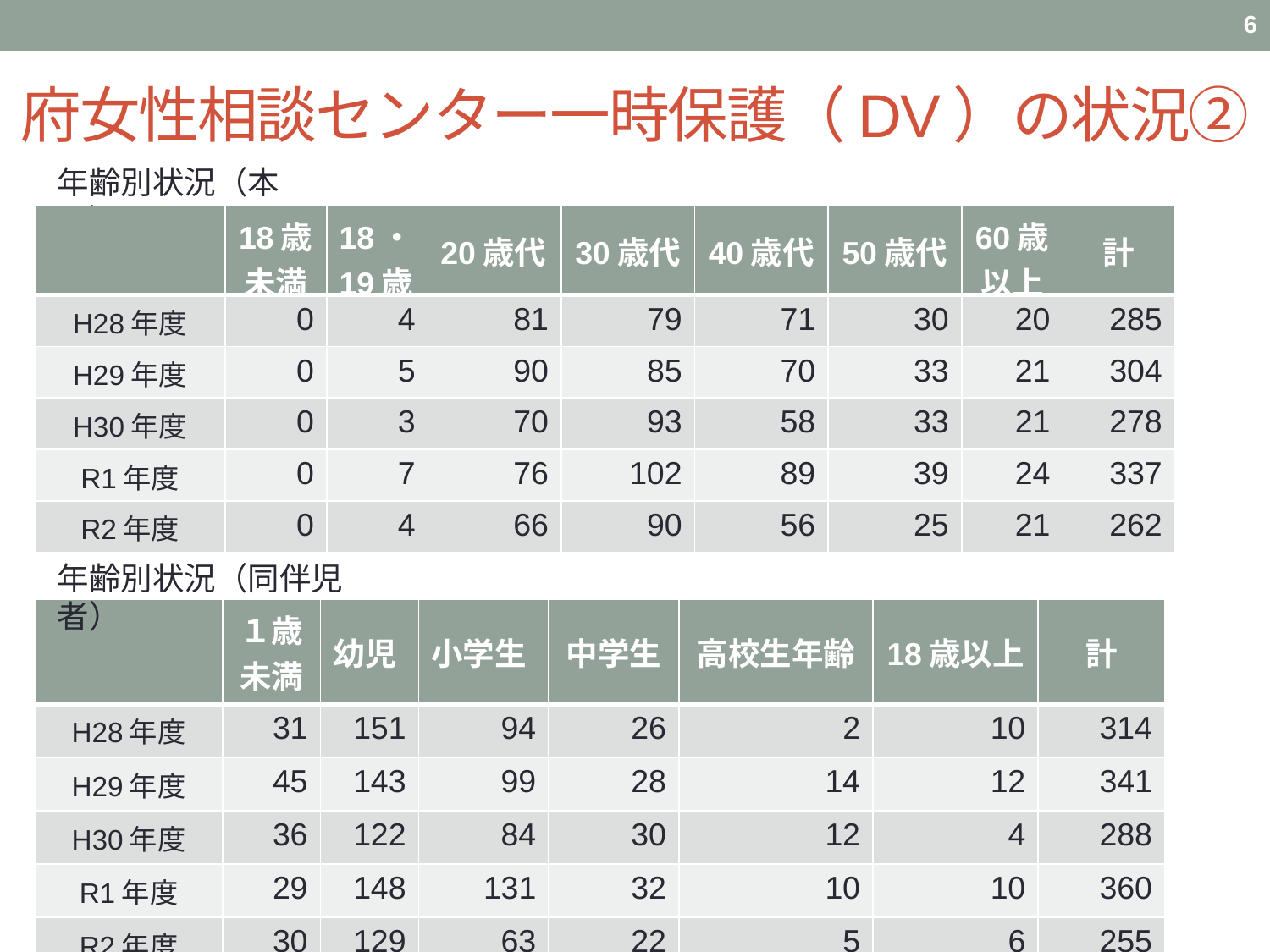

6
# 府女性相談センター一時保護（DV）の状況②
年齢別状況（本人）
|  | 18歳 未満 | 18・ 19歳 | 20歳代 | 30歳代 | 40歳代 | 50歳代 | 60歳 以上 | 計 |
| --- | --- | --- | --- | --- | --- | --- | --- | --- |
| H28年度 | 0 | 4 | 81 | 79 | 71 | 30 | 20 | 285 |
| H29年度 | 0 | 5 | 90 | 85 | 70 | 33 | 21 | 304 |
| H30年度 | 0 | 3 | 70 | 93 | 58 | 33 | 21 | 278 |
| R1年度 | 0 | 7 | 76 | 102 | 89 | 39 | 24 | 337 |
| R2年度 | 0 | 4 | 66 | 90 | 56 | 25 | 21 | 262 |
年齢別状況（同伴児者）
|  | １歳未満 | 幼児 | 小学生 | 中学生 | 高校生年齢 | 18歳以上 | 計 |
| --- | --- | --- | --- | --- | --- | --- | --- |
| H28年度 | 31 | 151 | 94 | 26 | 2 | 10 | 314 |
| H29年度 | 45 | 143 | 99 | 28 | 14 | 12 | 341 |
| H30年度 | 36 | 122 | 84 | 30 | 12 | 4 | 288 |
| R1年度 | 29 | 148 | 131 | 32 | 10 | 10 | 360 |
| R2年度 | 30 | 129 | 63 | 22 | 5 | 6 | 255 |